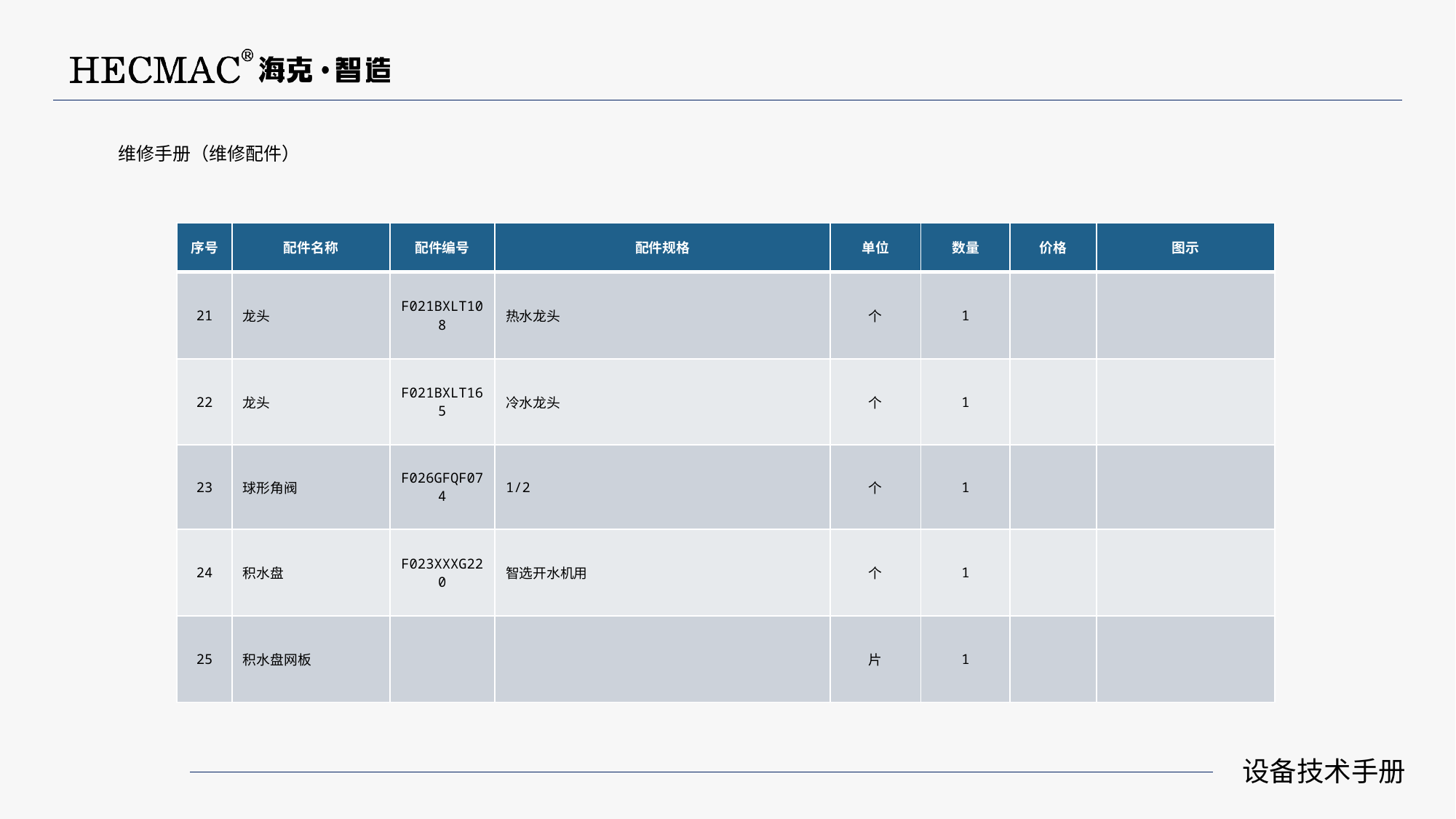

维修手册（维修配件）
| 序号 | 配件名称 | 配件编号 | 配件规格 | 单位 | 数量 | 价格 | 图示 |
| --- | --- | --- | --- | --- | --- | --- | --- |
| 21 | 龙头 | F021BXLT108 | 热水龙头 | 个 | 1 |  |  |
| 22 | 龙头 | F021BXLT165 | 冷水龙头 | 个 | 1 |  |  |
| 23 | 球形角阀 | F026GFQF074 | 1/2 | 个 | 1 |  |  |
| 24 | 积水盘 | F023XXXG220 | 智选开水机用 | 个 | 1 |  |  |
| 25 | 积水盘网板 |  |  | 片 | 1 |  |  |